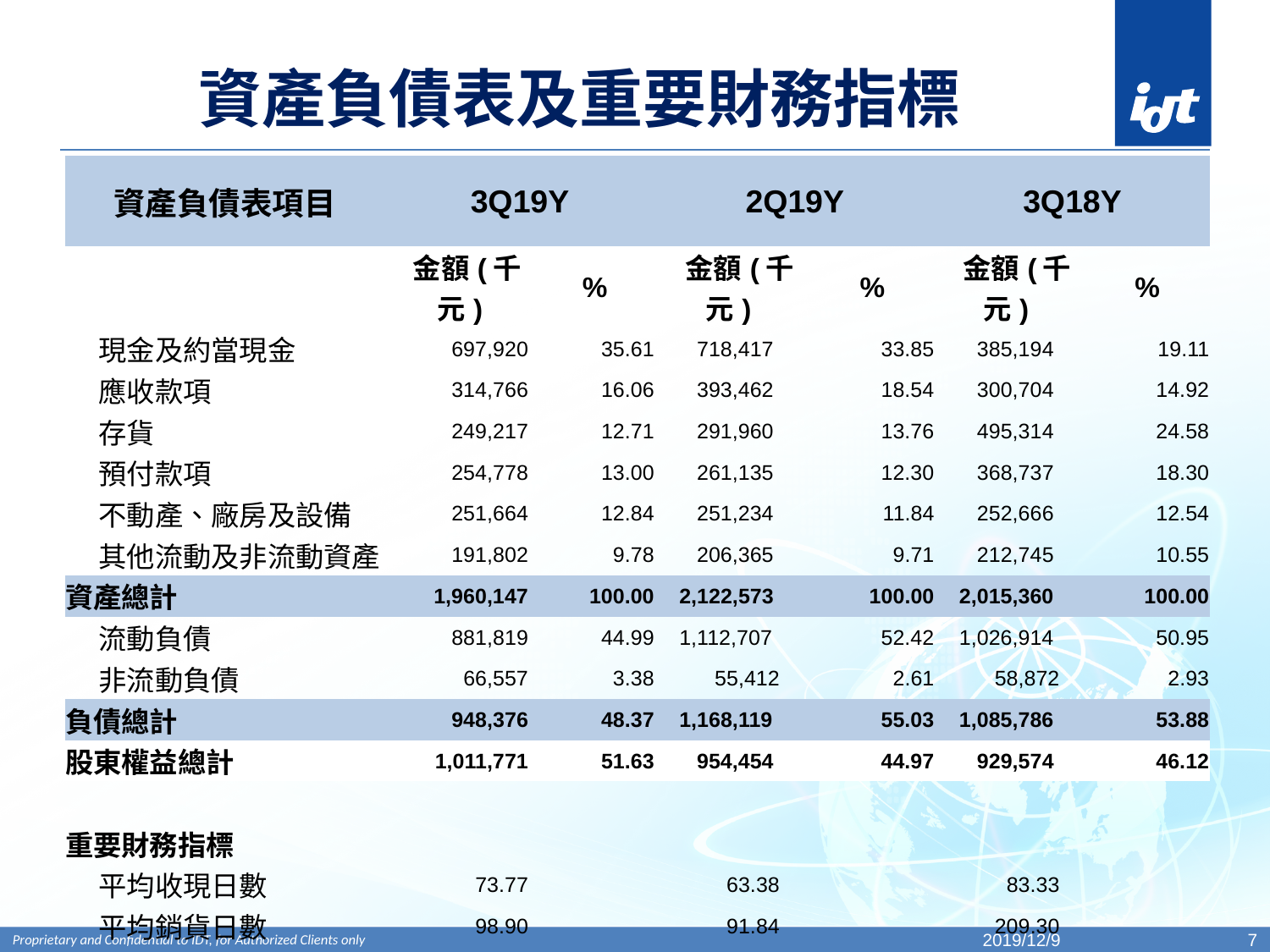

# 資產負債表及重要財務指標
| 資產負債表項目 | 3Q19Y |  | 2Q19Y |  | 3Q18Y |  |
| --- | --- | --- | --- | --- | --- | --- |
|  | 金額(千元) | % | 金額(千元) | % | 金額(千元) | % |
| 現金及約當現金 | 697,920 | 35.61 | 718,417 | 33.85 | 385,194 | 19.11 |
| 應收款項 | 314,766 | 16.06 | 393,462 | 18.54 | 300,704 | 14.92 |
| 存貨 | 249,217 | 12.71 | 291,960 | 13.76 | 495,314 | 24.58 |
| 預付款項 | 254,778 | 13.00 | 261,135 | 12.30 | 368,737 | 18.30 |
| 不動產、廠房及設備 | 251,664 | 12.84 | 251,234 | 11.84 | 252,666 | 12.54 |
| 其他流動及非流動資產 | 191,802 | 9.78 | 206,365 | 9.71 | 212,745 | 10.55 |
| 資產總計 | 1,960,147 | 100.00 | 2,122,573 | 100.00 | 2,015,360 | 100.00 |
| 流動負債 | 881,819 | 44.99 | 1,112,707 | 52.42 | 1,026,914 | 50.95 |
| 非流動負債 | 66,557 | 3.38 | 55,412 | 2.61 | 58,872 | 2.93 |
| 負債總計 | 948,376 | 48.37 | 1,168,119 | 55.03 | 1,085,786 | 53.88 |
| 股東權益總計 | 1,011,771 | 51.63 | 954,454 | 44.97 | 929,574 | 46.12 |
|  |  |  |  |  |  |  |
| 重要財務指標 |  |  |  |  |  |  |
| 平均收現日數 | 73.77 |  | 63.38 |  | 83.33 |  |
| 平均銷貨日數 | 98.90 |  | 91.84 |  | 209.30 |  |
| 流動比率 | 178.37 |  | 156.42 |  | 159.12 |  |
2019/12/9
7